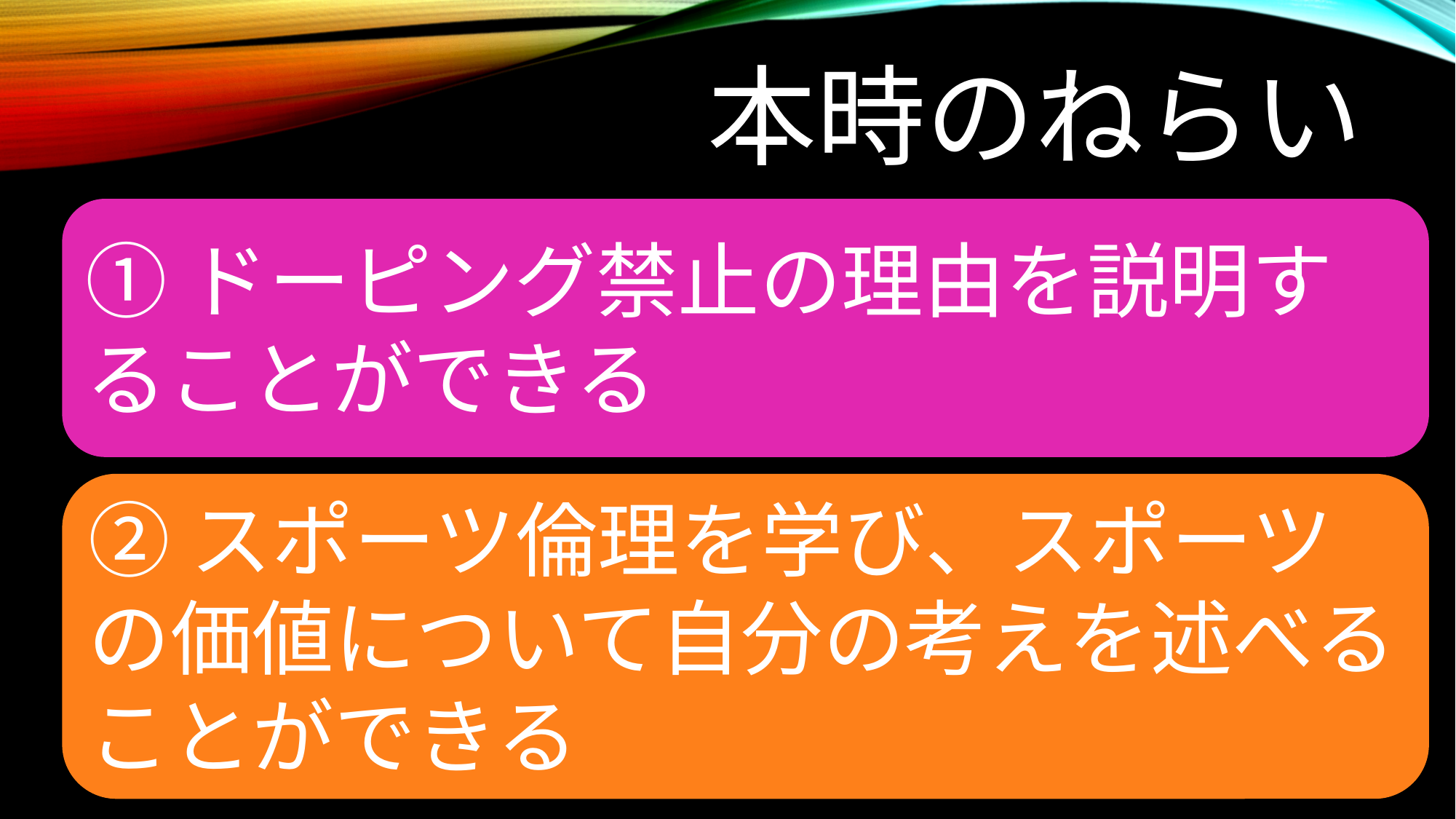

# 本時のねらい
①ドーピング禁止の理由を説明することができる
②スポーツ倫理を学び、スポーツの価値について自分の考えを述べることができる